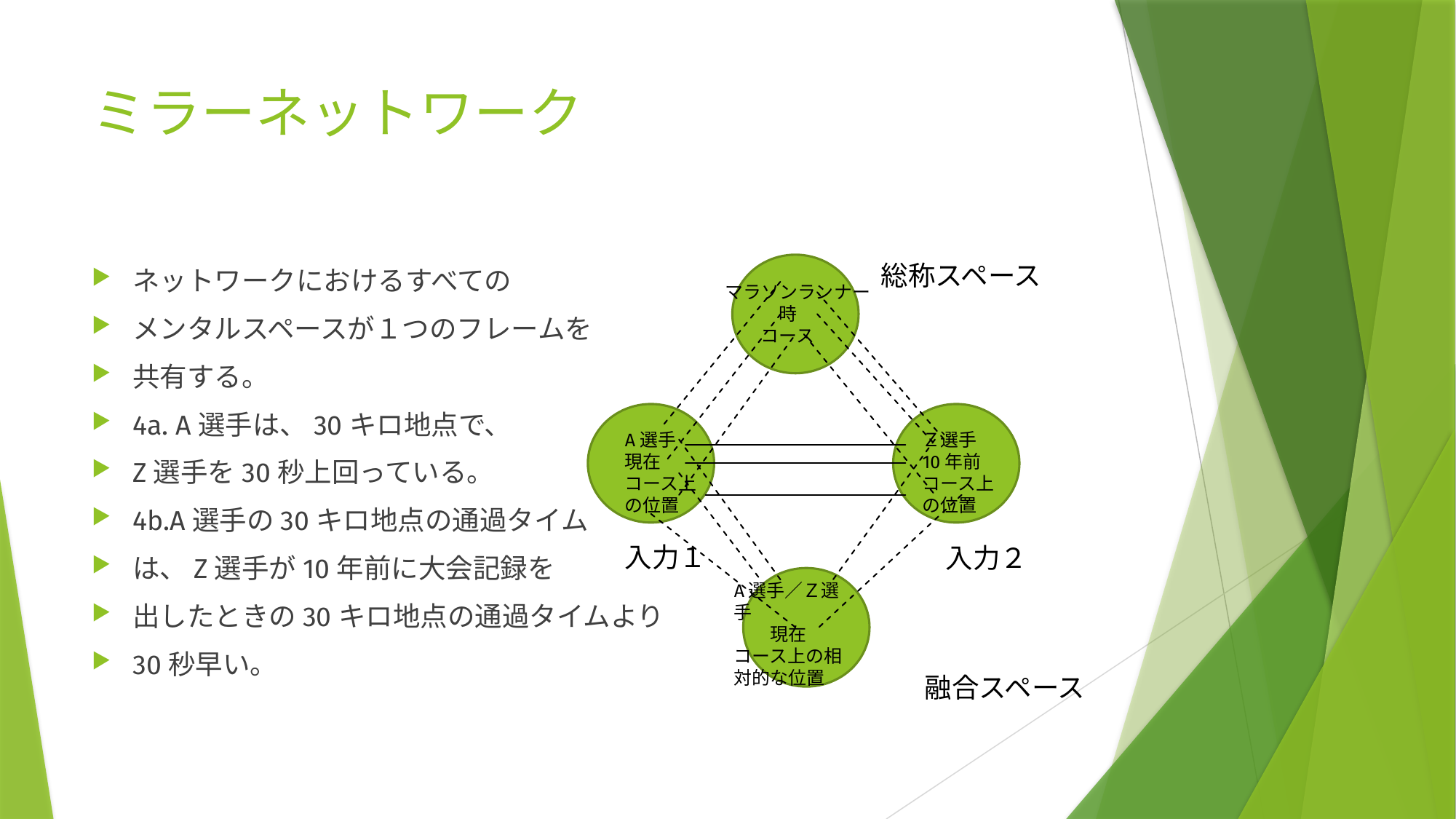

# ミラーネットワーク
総称スペース

ネットワークにおけるすべての
メンタルスペースが１つのフレームを
共有する。
4a. A選手は、30キロ地点で、
Z選手を30秒上回っている。
4b.A選手の30キロ地点の通過タイム
は、Z選手が10年前に大会記録を
出したときの30キロ地点の通過タイムより
30秒早い。

マラソンランナー
　　　時
　　コース

A選手
現在
コース上の位置
Ｚ選手
10年前
コース上の位置
入力１
入力２

A選手／Ｚ選手
　　現在
コース上の相対的な位置
融合スペース